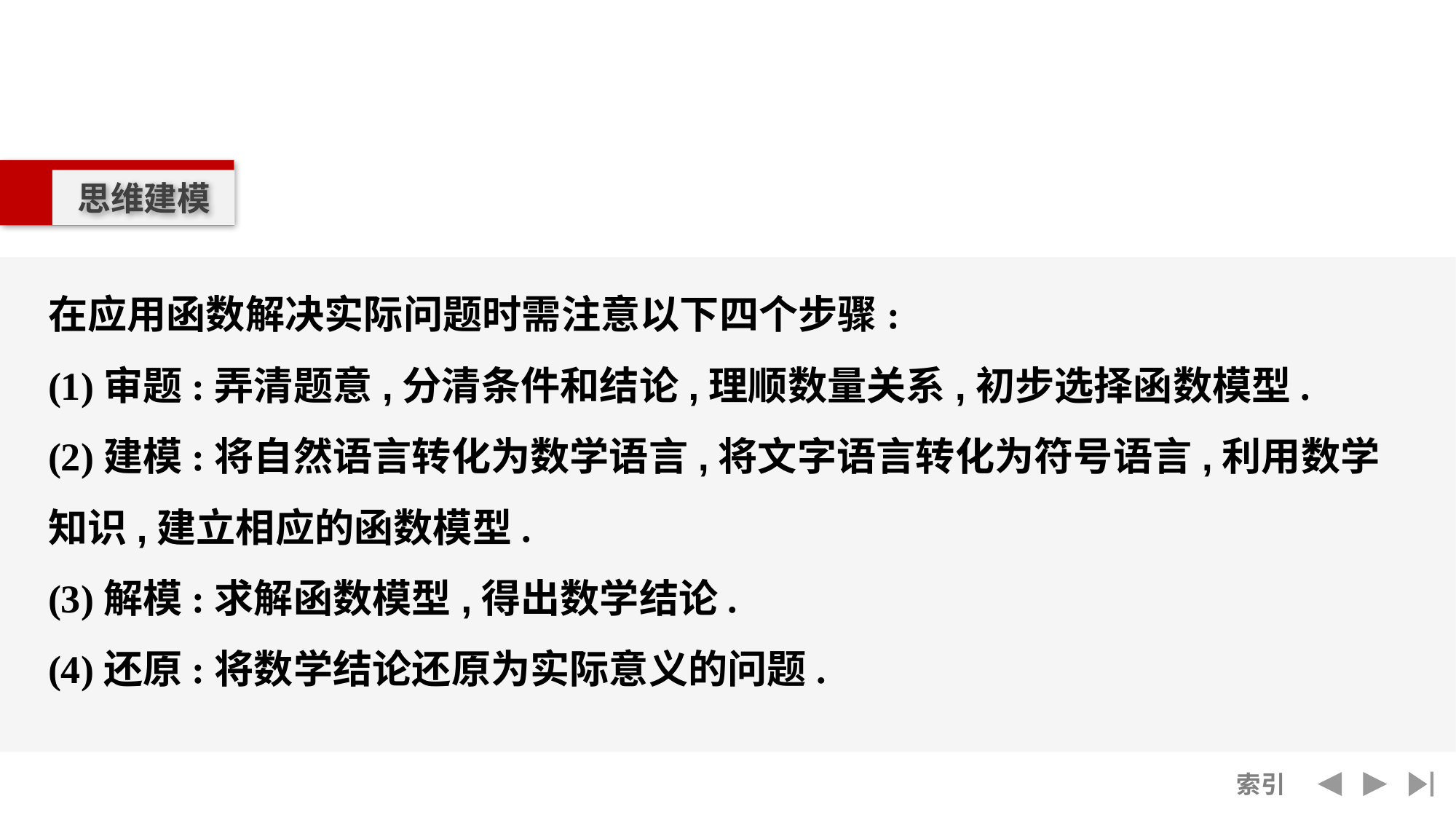

思维建模

在应用函数解决实际问题时需注意以下四个步骤:
(1)审题:弄清题意,分清条件和结论,理顺数量关系,初步选择函数模型.
(2)建模:将自然语言转化为数学语言,将文字语言转化为符号语言,利用数学知识,建立相应的函数模型.
(3)解模:求解函数模型,得出数学结论.
(4)还原:将数学结论还原为实际意义的问题.